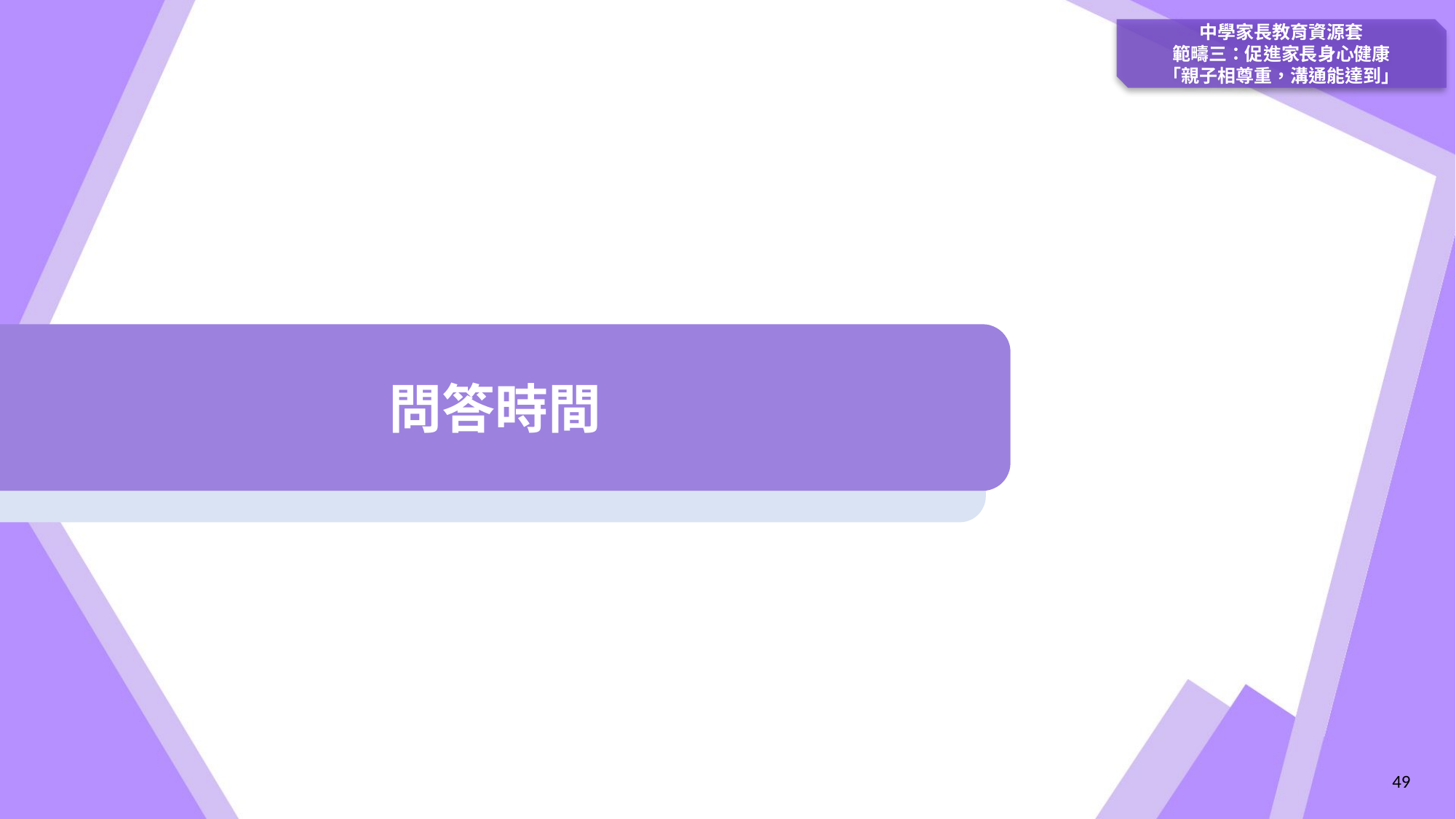

問答時間

中學家長教育資源套
範疇三：促進家長身心健康
「親子相尊重，溝通能達到」
49